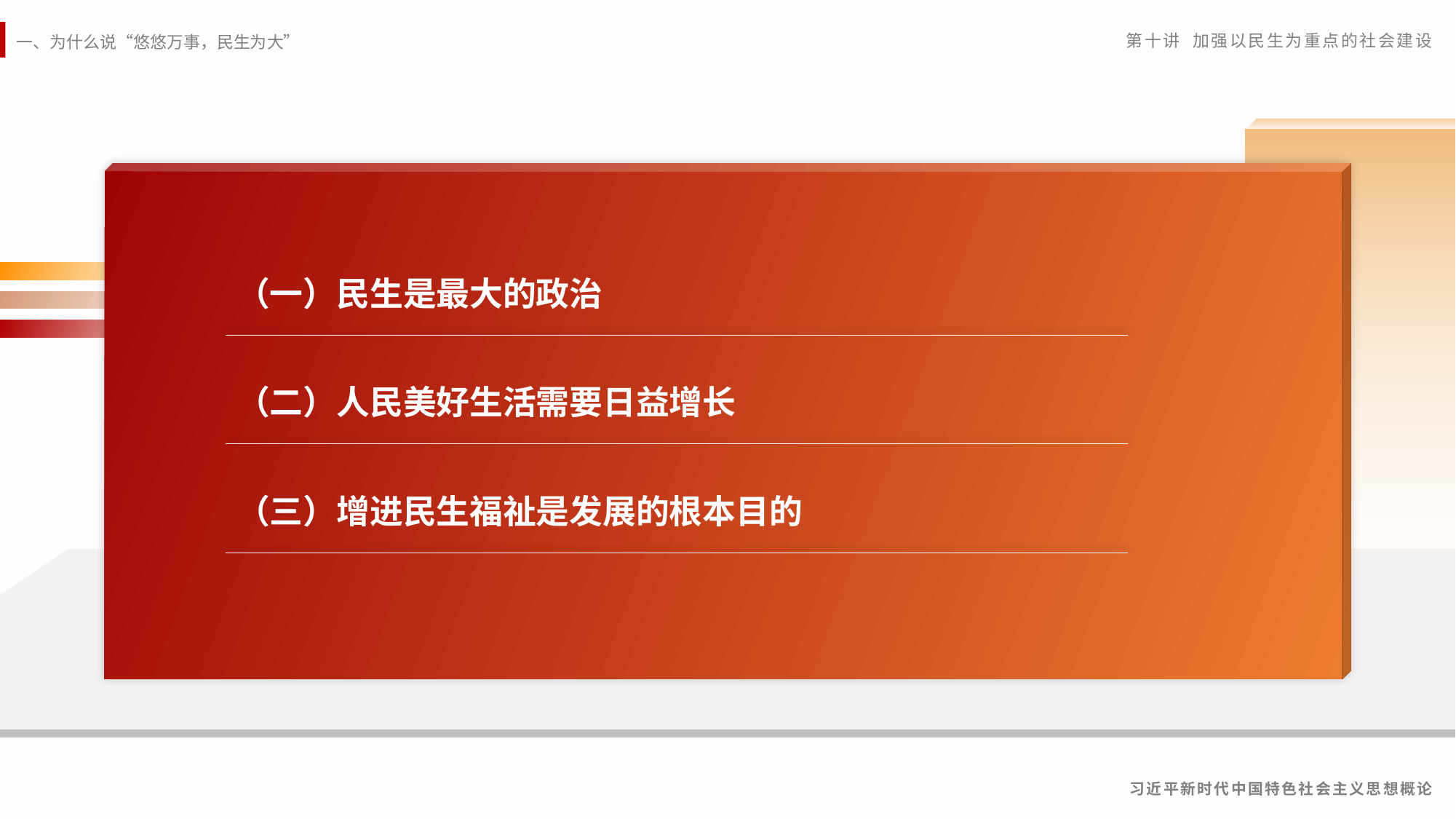

（一）民生是最大的政治
（二）人民美好生活需要日益增长
（三）增进民生福祉是发展的根本目的